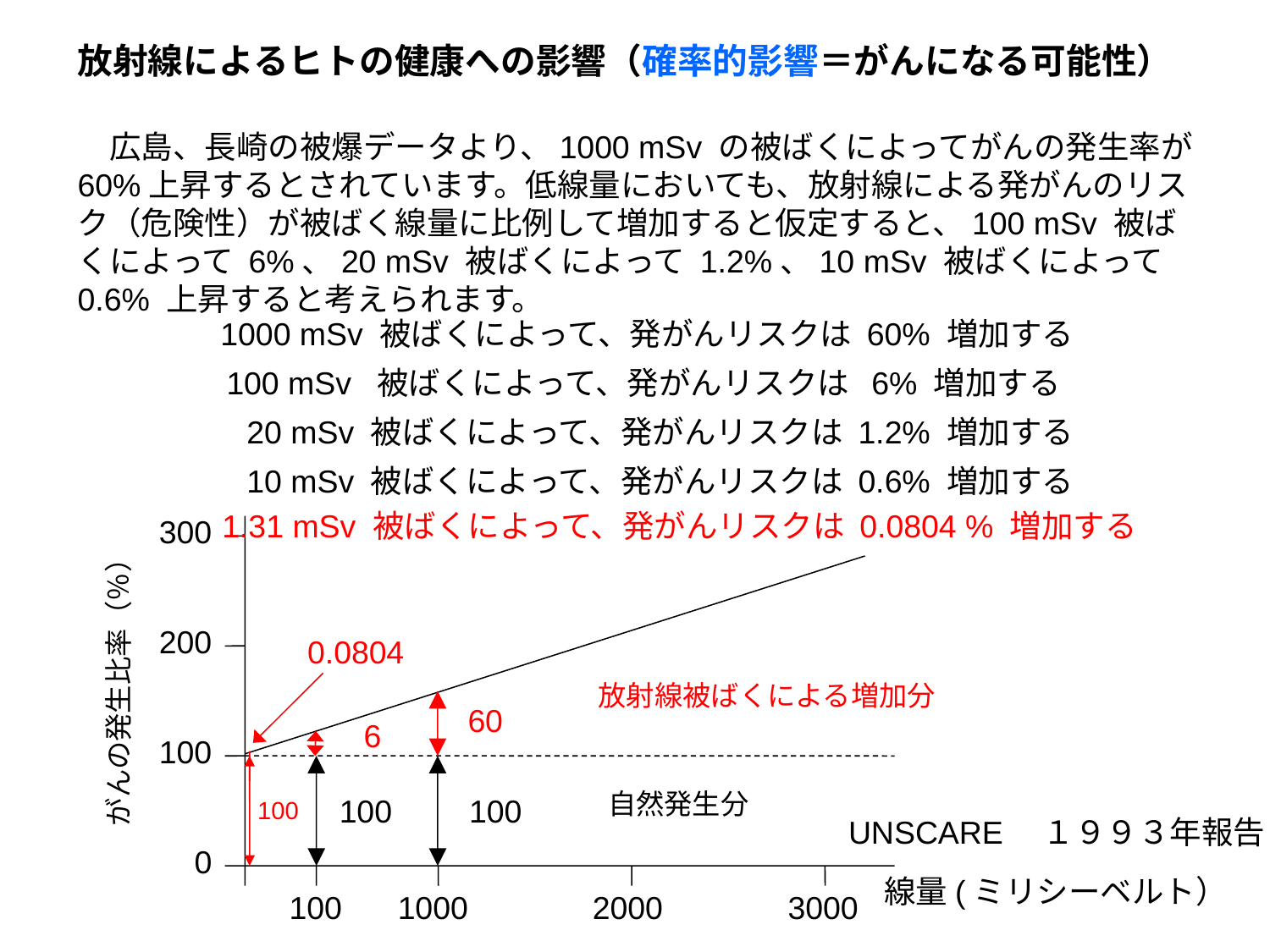

放射線によるヒトの健康への影響（確率的影響＝がんになる可能性）
　広島、長崎の被爆データより、1000 mSv の被ばくによってがんの発生率が 60%上昇するとされています。低線量においても、放射線による発がんのリスク（危険性）が被ばく線量に比例して増加すると仮定すると、100 mSv 被ばくによって 6%、20 mSv 被ばくによって 1.2%、10 mSv 被ばくによって0.6% 上昇すると考えられます。
1000 mSv 被ばくによって、発がんリスクは 60% 増加する
100 mSv  被ばくによって、発がんリスクは  6% 増加する
20 mSv 被ばくによって、発がんリスクは 1.2% 増加する
10 mSv 被ばくによって、発がんリスクは 0.6% 増加する
1.31 mSv 被ばくによって、発がんリスクは 0.0804 % 増加する
300

200
がんの発生比率（％）
放射線被ばくによる増加分

60
6
100

自然発生分
100
100
UNSCARE　１９９３年報告
0

線量(ミリシーベルト）
100
1000
2000
3000
0.0804

100